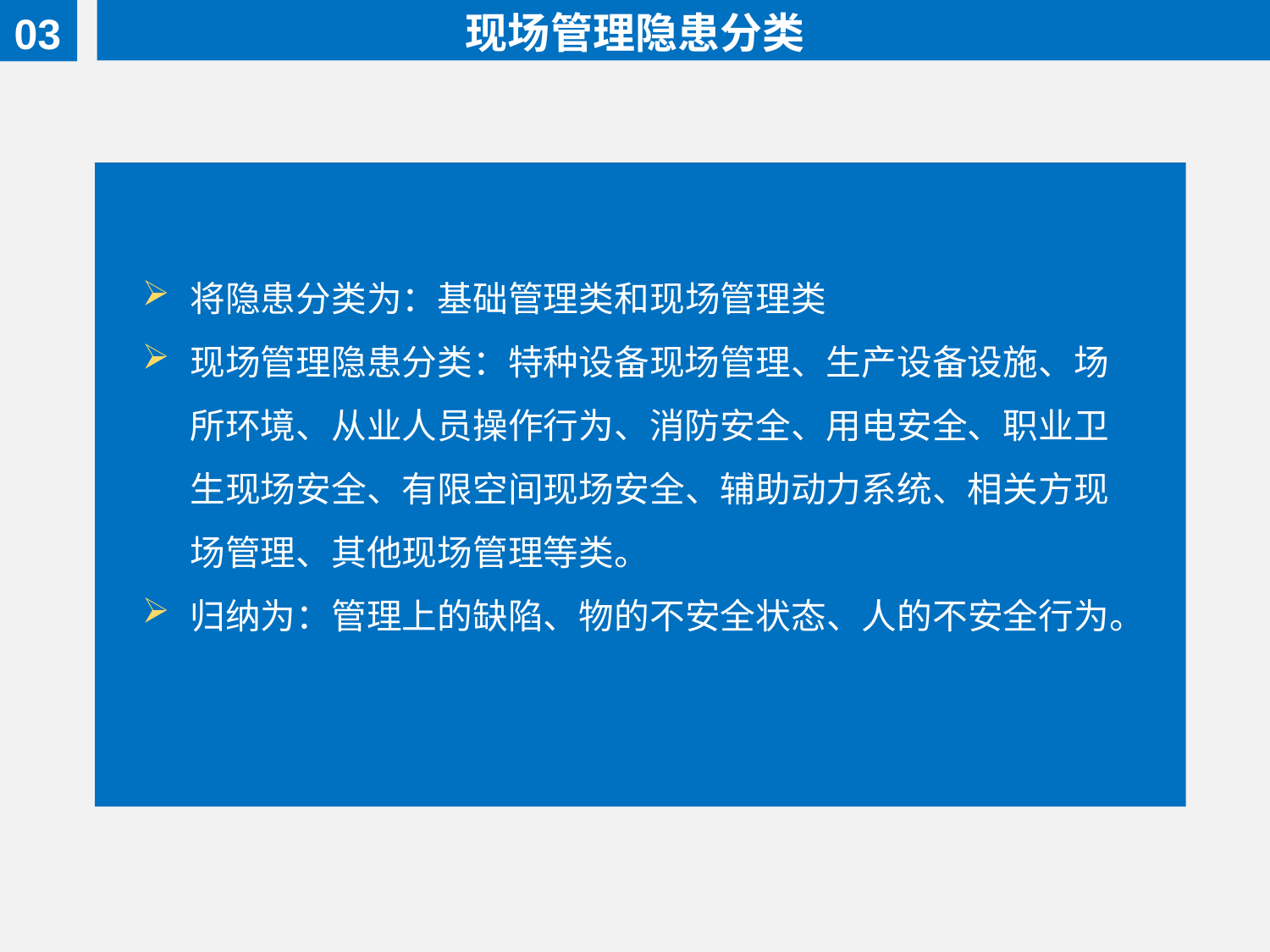

现场管理隐患分类
03

将隐患分类为：基础管理类和现场管理类
现场管理隐患分类：特种设备现场管理、生产设备设施、场所环境、从业人员操作行为、消防安全、用电安全、职业卫生现场安全、有限空间现场安全、辅助动力系统、相关方现场管理、其他现场管理等类。
归纳为：管理上的缺陷、物的不安全状态、人的不安全行为。